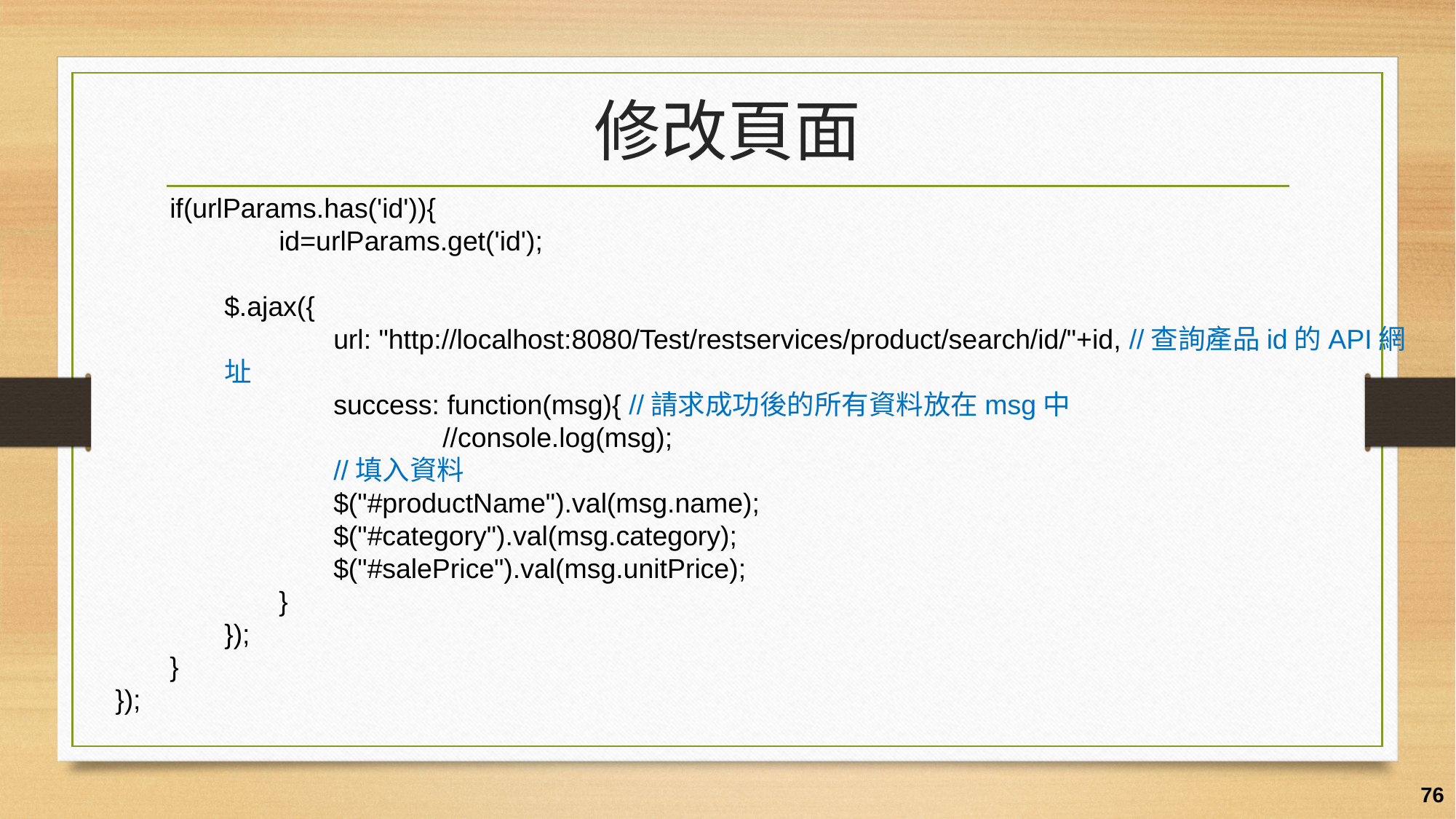

# 修改頁面
if(urlParams.has('id')){
	id=urlParams.get('id');

$.ajax({
	url: "http://localhost:8080/Test/restservices/product/search/id/"+id, //查詢產品id的API網址
	success: function(msg){ //請求成功後的所有資料放在msg中
		//console.log(msg);
//填入資料
$("#productName").val(msg.name);
$("#category").val(msg.category);
$("#salePrice").val(msg.unitPrice);
}
});
}
});
76